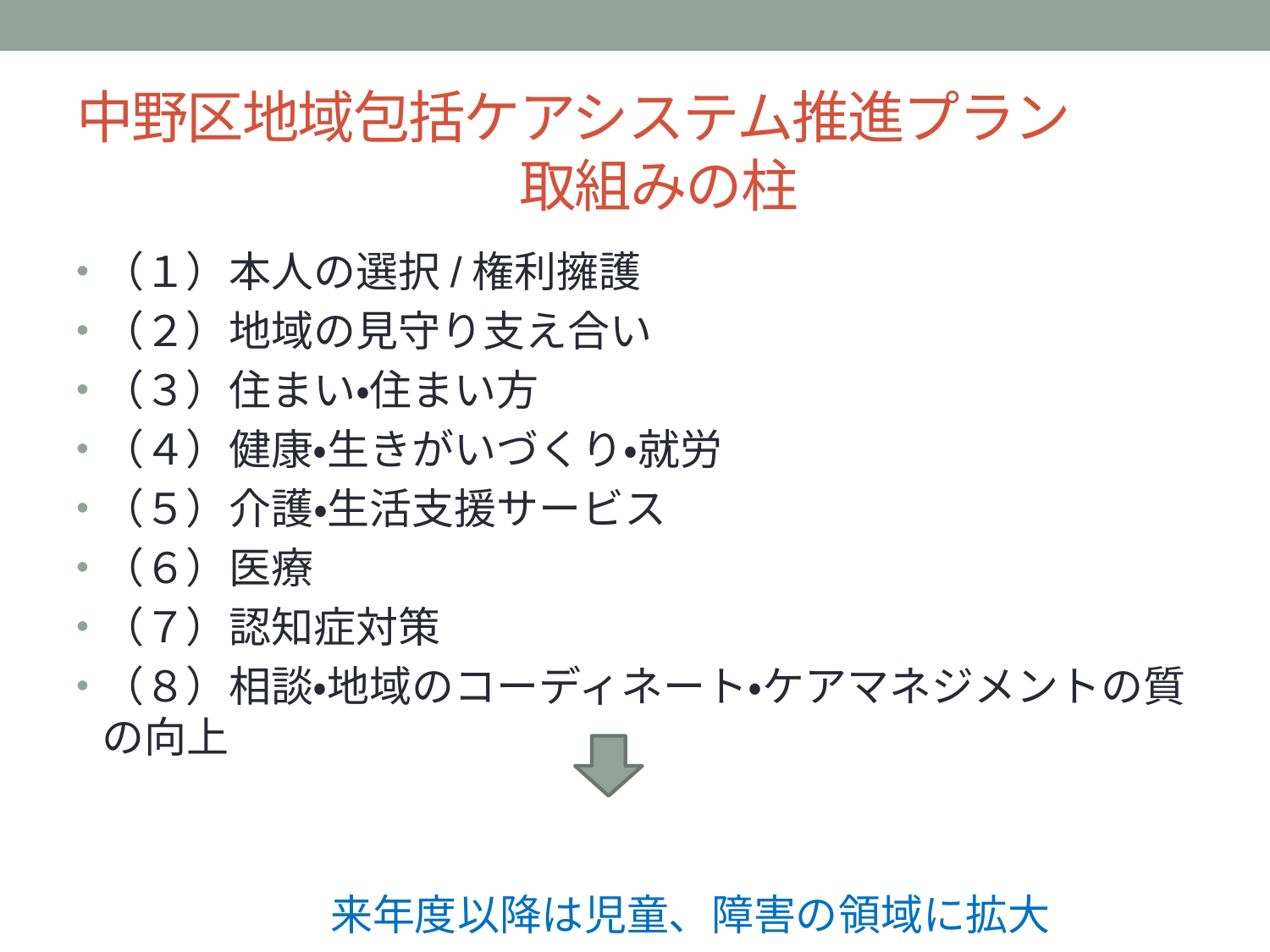

# 中野区地域包括ケアシステム推進プラン 　　　　　　　　取組みの柱
（１）本人の選択/権利擁護
（２）地域の見守り支え合い
（３）住まい・住まい方
（４）健康・生きがいづくり・就労
（５）介護・生活支援サービス
（６）医療
（７）認知症対策
（８）相談・地域のコーディネート・ケアマネジメントの質の向上

　　　　　　来年度以降は児童、障害の領域に拡大